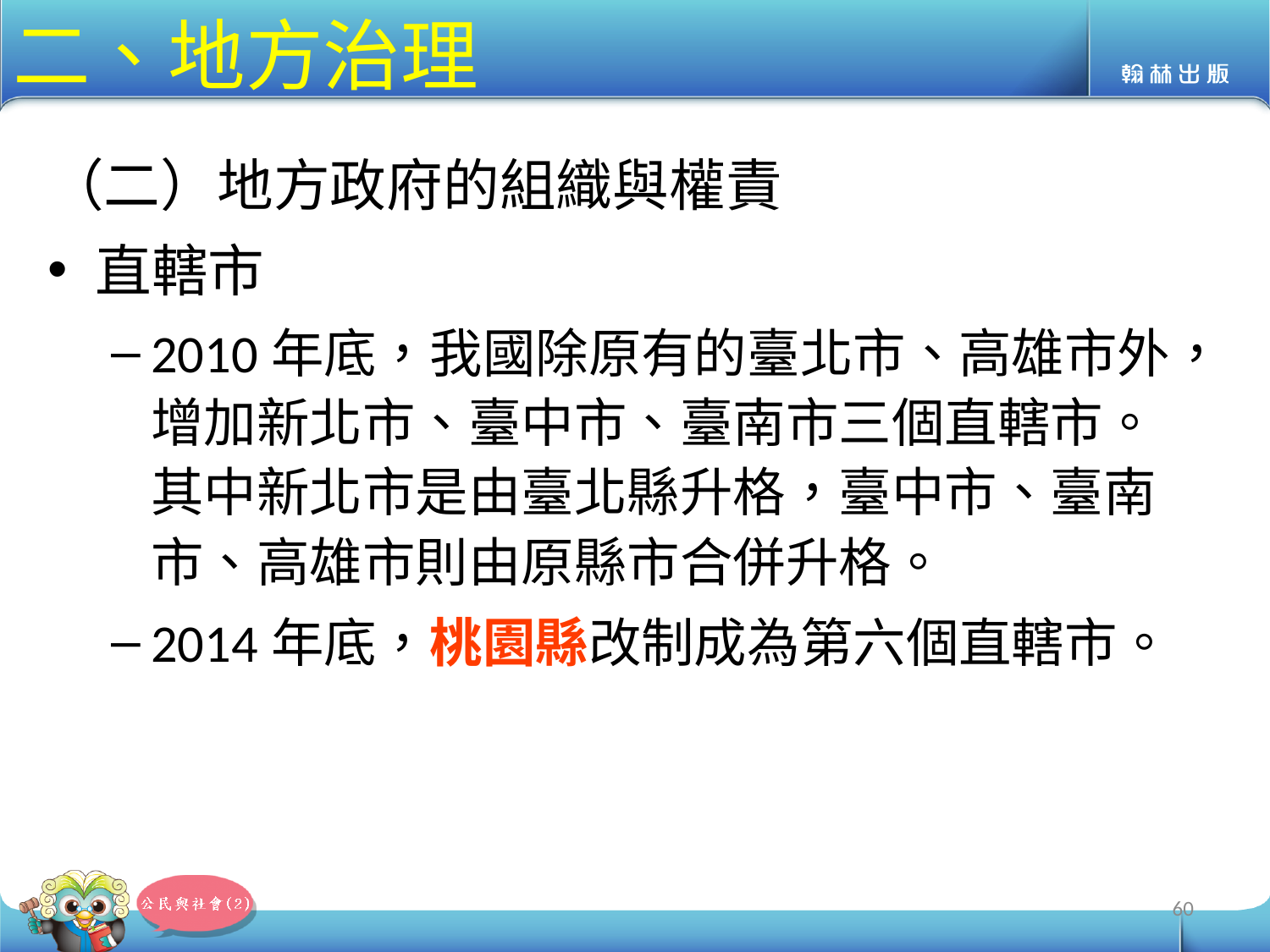

# 二、地方治理
（二）地方政府的組織與權責
直轄市
2010年底，我國除原有的臺北市、高雄市外，增加新北市、臺中市、臺南市三個直轄市。其中新北市是由臺北縣升格，臺中市、臺南市、高雄市則由原縣市合併升格。
2014年底，桃園縣改制成為第六個直轄市。

60